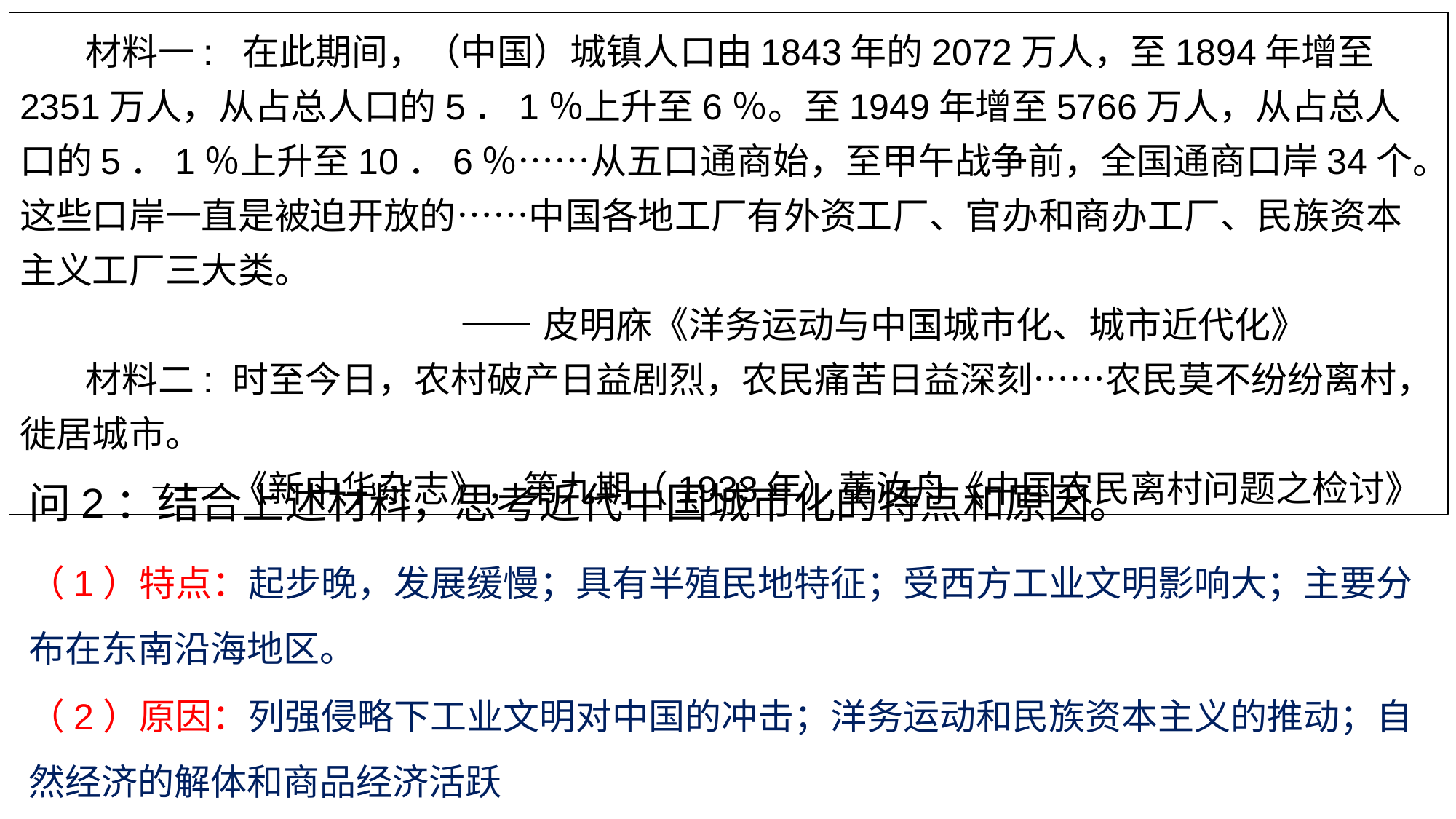

材料一:  在此期间，（中国）城镇人口由1843年的2072万人，至1894年增至2351万人，从占总人口的5．1％上升至6％。至1949年增至5766万人，从占总人口的5．1％上升至10．6％……从五口通商始，至甲午战争前，全国通商口岸34个。这些口岸一直是被迫开放的……中国各地工厂有外资工厂、官办和商办工厂、民族资本主义工厂三大类。
                                                      ——皮明庥《洋务运动与中国城市化、城市近代化》
       材料二: 时至今日，农村破产日益剧烈，农民痛苦日益深刻……农民莫不纷纷离村，徙居城市。
                ——《新中华杂志》，第九期（1933年）董汝舟《中国农民离村问题之检讨》
问2：结合上述材料，思考近代中国城市化的特点和原因。
（1）特点：起步晚，发展缓慢；具有半殖民地特征；受西方工业文明影响大；主要分布在东南沿海地区。
（2）原因：列强侵略下工业文明对中国的冲击；洋务运动和民族资本主义的推动；自然经济的解体和商品经济活跃